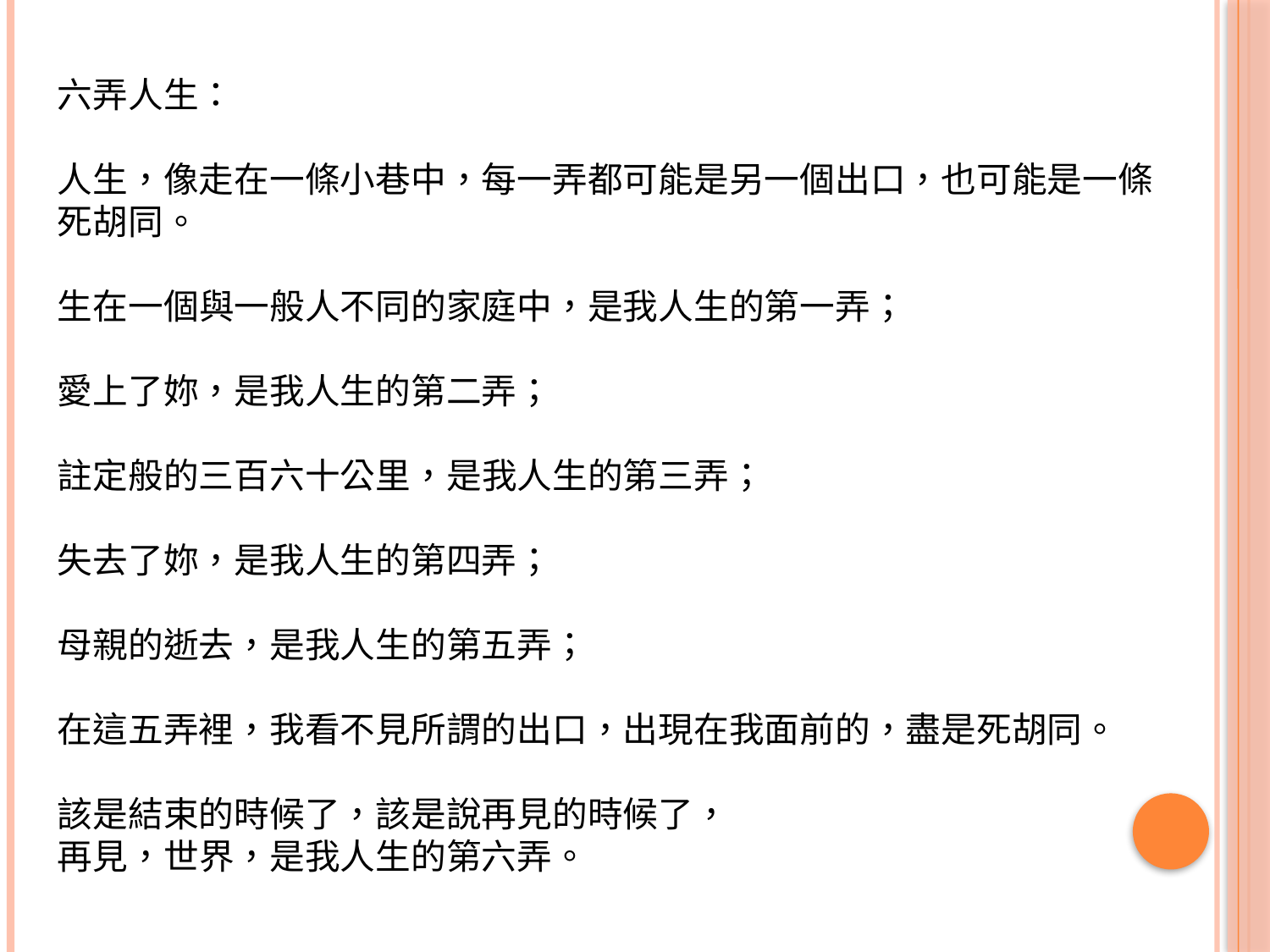

六弄人生：
人生，像走在一條小巷中，每一弄都可能是另一個出口，也可能是一條死胡同。
生在一個與一般人不同的家庭中，是我人生的第一弄；
愛上了妳，是我人生的第二弄；
註定般的三百六十公里，是我人生的第三弄；
失去了妳，是我人生的第四弄；
母親的逝去，是我人生的第五弄；
在這五弄裡，我看不見所謂的出口，出現在我面前的，盡是死胡同。
該是結束的時候了，該是說再見的時候了，
再見，世界，是我人生的第六弄。